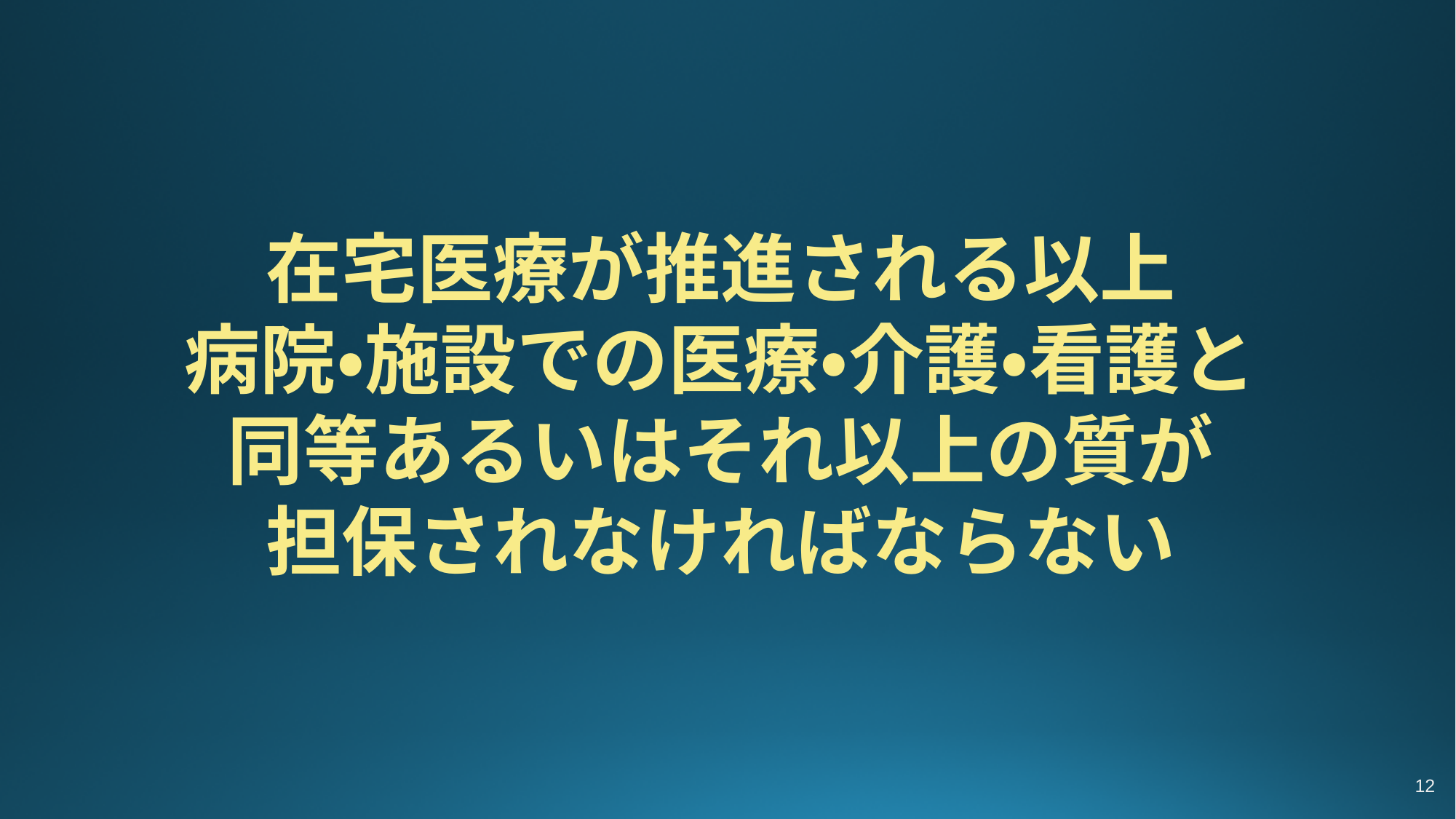

在宅医療が推進される以上
病院・施設での医療・介護・看護と
同等あるいはそれ以上の質が
担保されなければならない
12